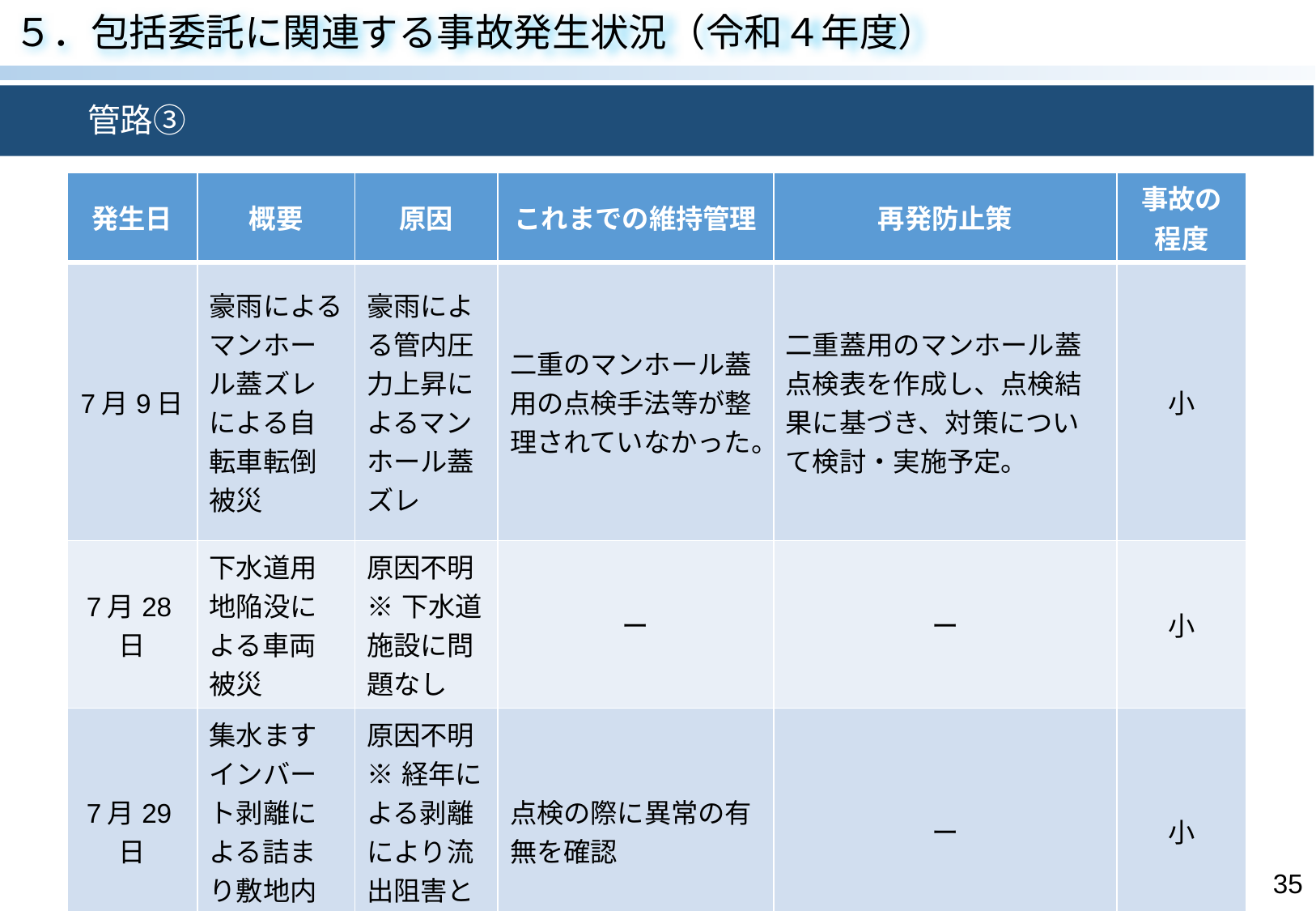

５．包括委託に関連する事故発生状況（令和４年度）
　　管路③
| 発生日 | 概要 | 原因 | これまでの維持管理 | 再発防止策 | 事故の程度 |
| --- | --- | --- | --- | --- | --- |
| 7月9日 | 豪雨によるマンホール蓋ズレによる自転車転倒被災 | 豪雨による管内圧力上昇によるマンホール蓋ズレ | 二重のマンホール蓋用の点検手法等が整理されていなかった。 | ⼆重蓋用のマンホール蓋点検表を作成し、点検結果に基づき、対策について検討・実施予定。 | 小 |
| 7月28日 | 下水道用地陥没による車両被災 | 原因不明 ※下水道施設に問題なし | ー | ー | 小 |
| 7月29日 | 集水ますインバート剥離による詰まり敷地内汚損 | 原因不明 ※経年による剥離により流出阻害と思われる | 点検の際に異常の有無を確認 | ー | 小 |
35